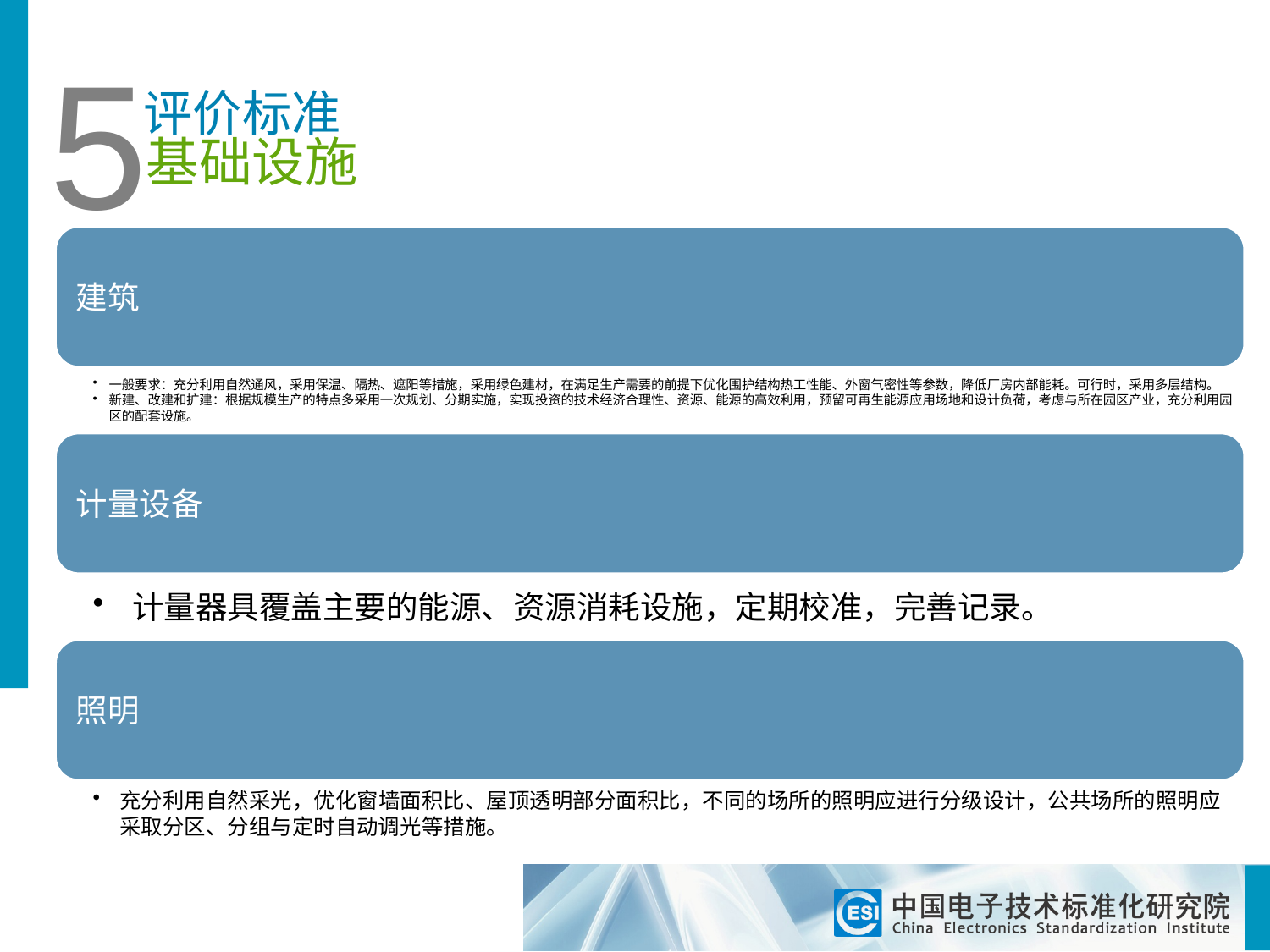

5
评价标准
基础设施
建筑
一般要求：充分利用自然通风，采用保温、隔热、遮阳等措施，采用绿色建材，在满足生产需要的前提下优化围护结构热工性能、外窗气密性等参数，降低厂房内部能耗。可行时，采用多层结构。
计量设备
计量器具覆盖主要的能源、资源消耗设施，定期校准，完善记录。
照明
充分利用自然采光，优化窗墙面积比、屋顶透明部分面积比，不同的场所的照明应进行分级设计，公共场所的照明应采取分区、分组与定时自动调光等措施。
新建、改建和扩建：根据规模生产的特点多采用一次规划、分期实施，实现投资的技术经济合理性、资源、能源的高效利用，预留可再生能源应用场地和设计负荷，考虑与所在园区产业，充分利用园区的配套设施。